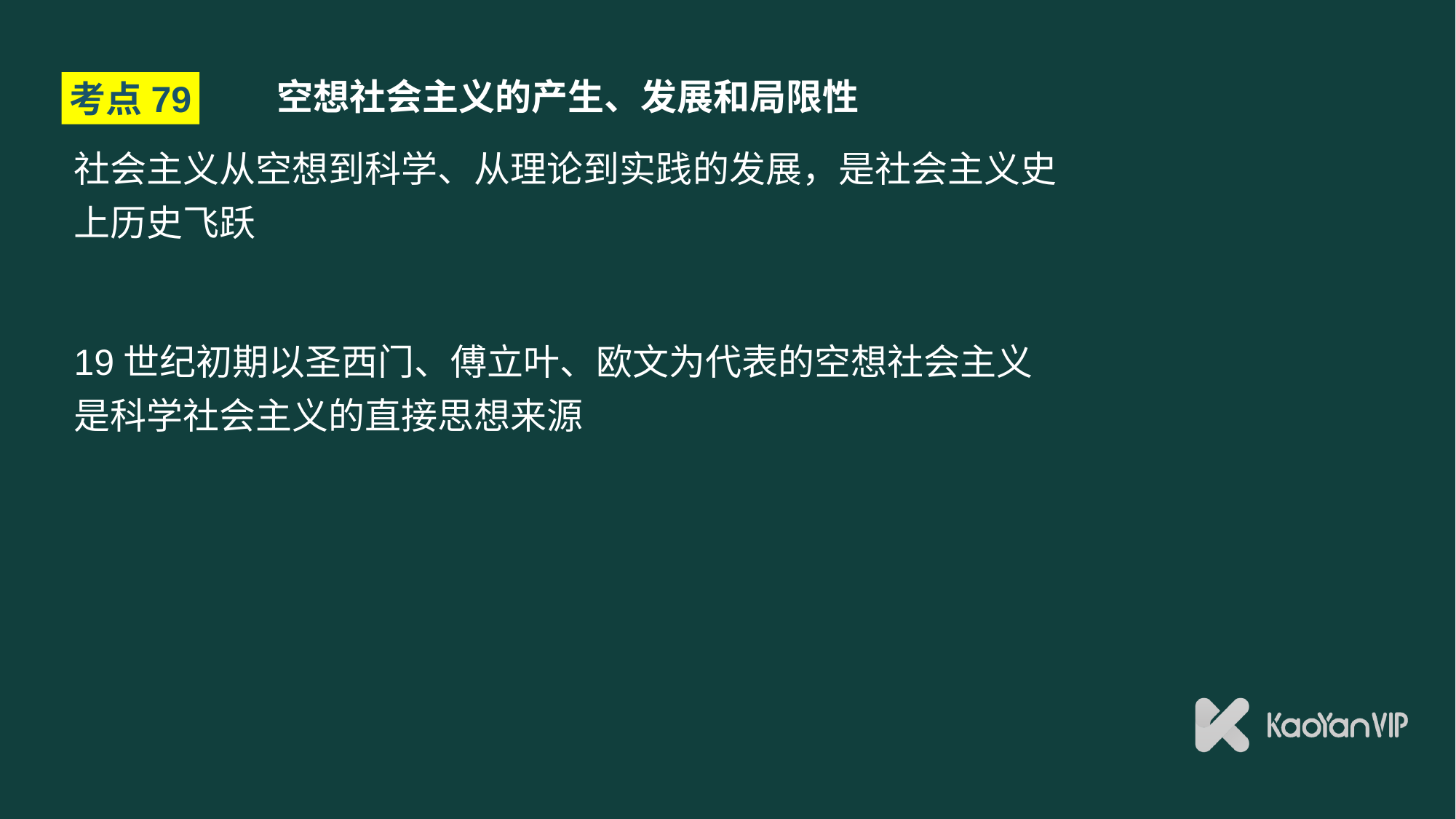

# 空想社会主义的产生、发展和局限性
考点79
社会主义从空想到科学、从理论到实践的发展，是社会主义史上历史飞跃

19世纪初期以圣西门、傅立叶、欧文为代表的空想社会主义是科学社会主义的直接思想来源